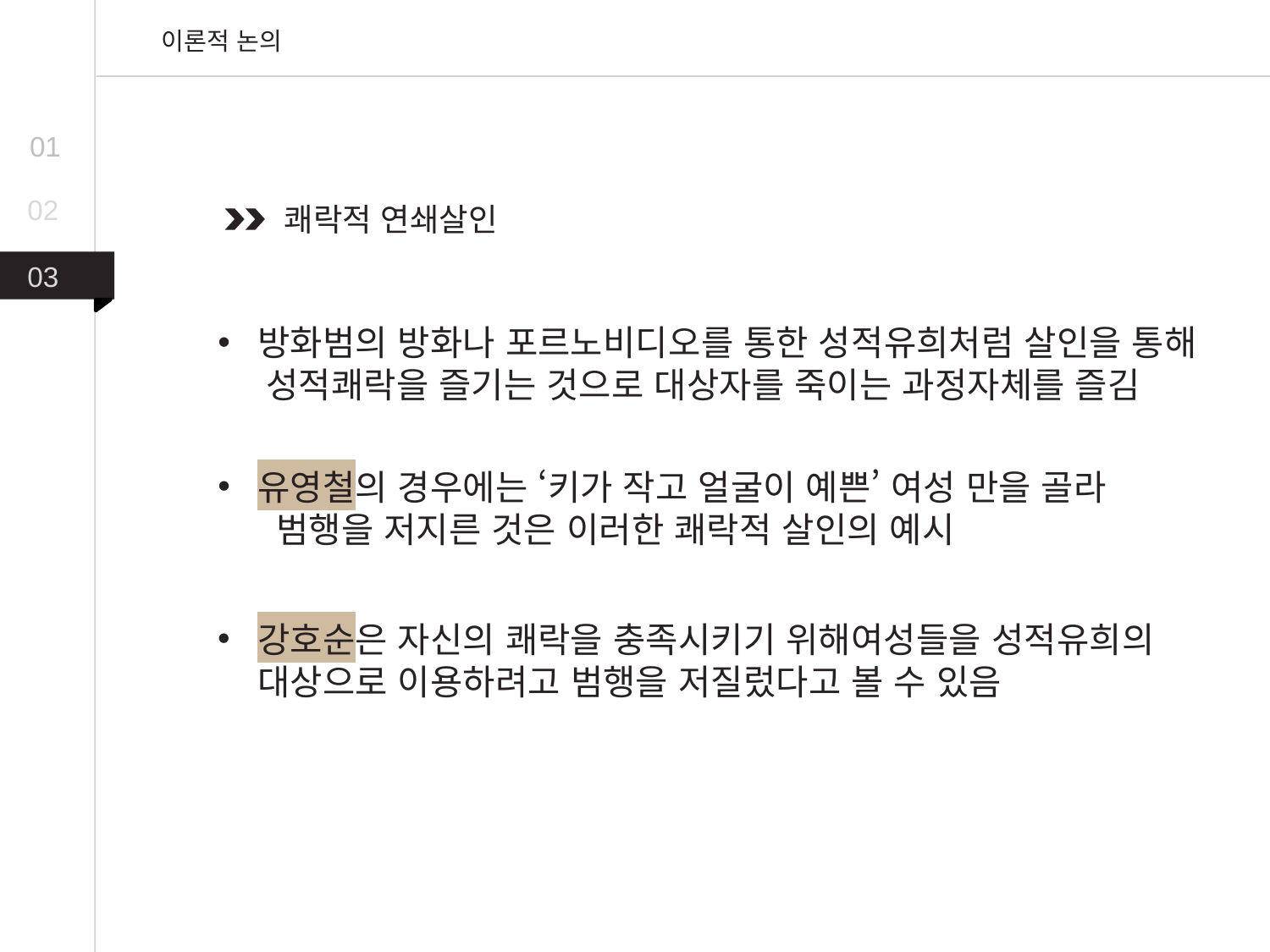

이론적 논의
01
02
쾌락적 연쇄살인

03

방화범의 방화나 포르노비디오를 통한 성적유희처럼 살인을 통해
    성적쾌락을 즐기는 것으로 대상자를 죽이는 과정자체를 즐김
유영철의 경우에는 ‘키가 작고 얼굴이 예쁜’ 여성 만을 골라
     범행을 저지른 것은 이러한 쾌락적 살인의 예시
강호순은 자신의 쾌락을 충족시키기 위해여성들을 성적유희의 대상으로 이용하려고 범행을 저질렀다고 볼 수 있음